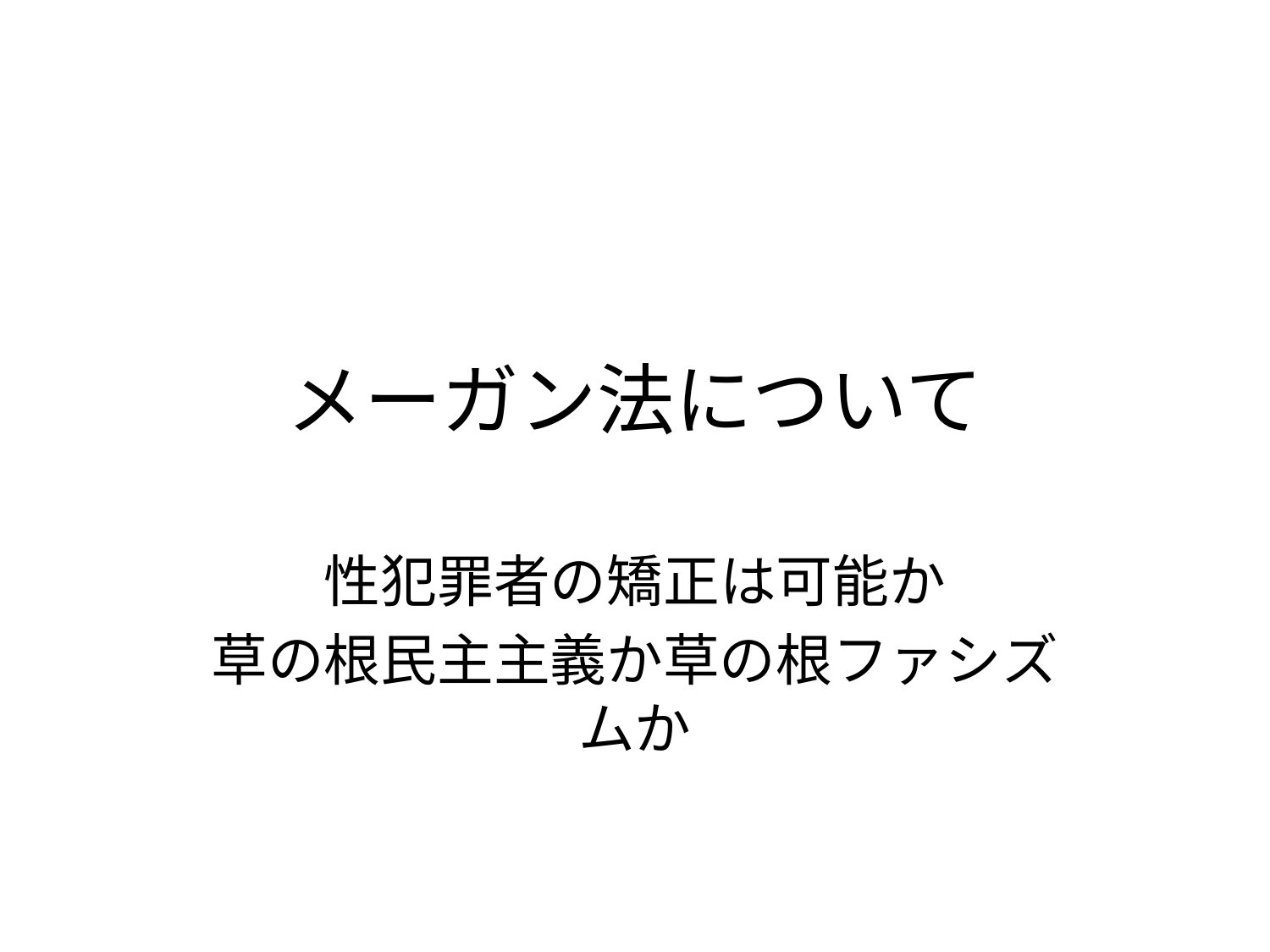

# メーガン法について
性犯罪者の矯正は可能か
草の根民主主義か草の根ファシズムか